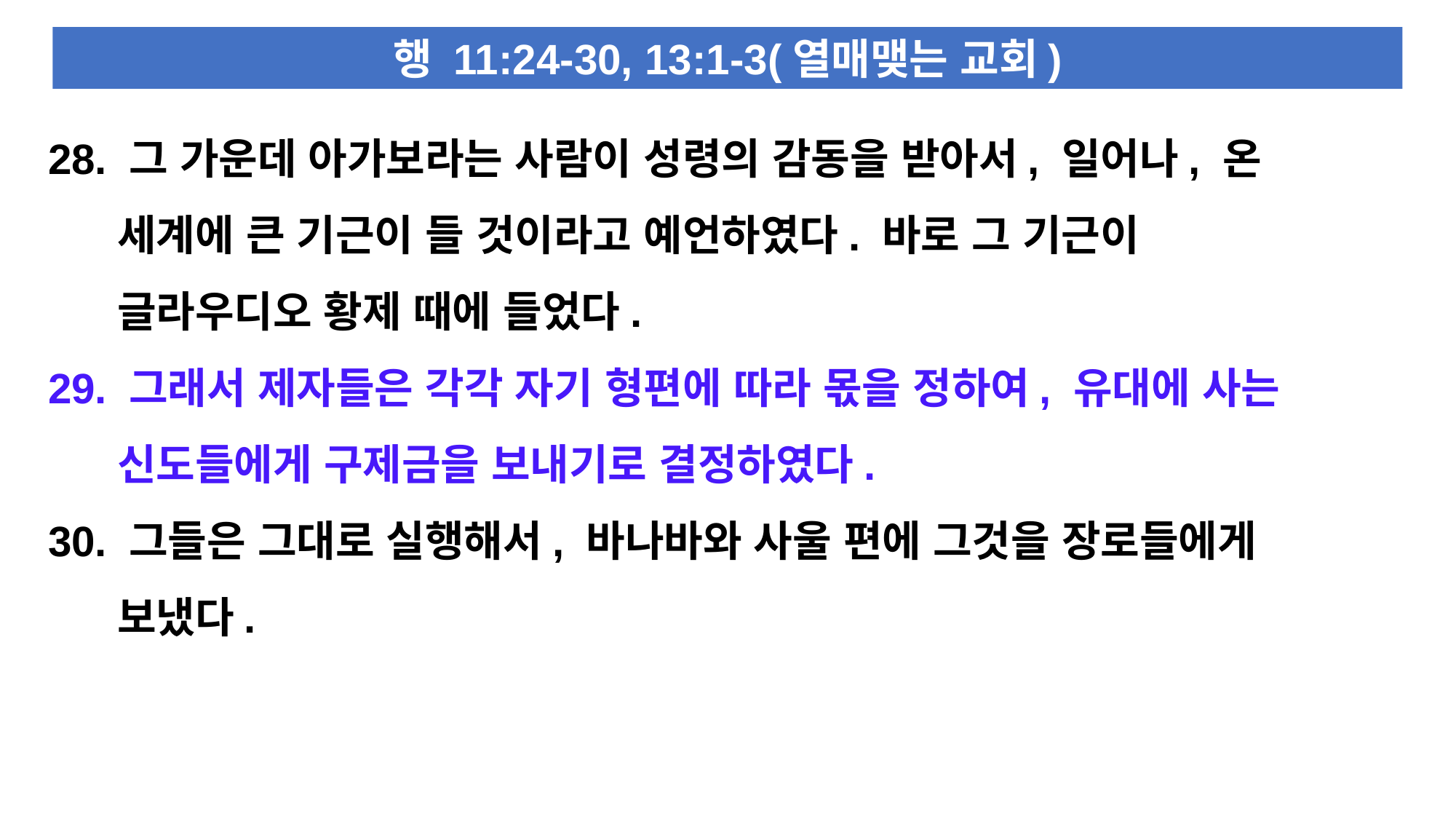

행 11:24-30, 13:1-3(열매맺는 교회)
28. 그 가운데 아가보라는 사람이 성령의 감동을 받아서, 일어나, 온
     세계에 큰 기근이 들 것이라고 예언하였다. 바로 그 기근이
     글라우디오 황제 때에 들었다.
29. 그래서 제자들은 각각 자기 형편에 따라 몫을 정하여, 유대에 사는
     신도들에게 구제금을 보내기로 결정하였다.
30. 그들은 그대로 실행해서, 바나바와 사울 편에 그것을 장로들에게
     보냈다.